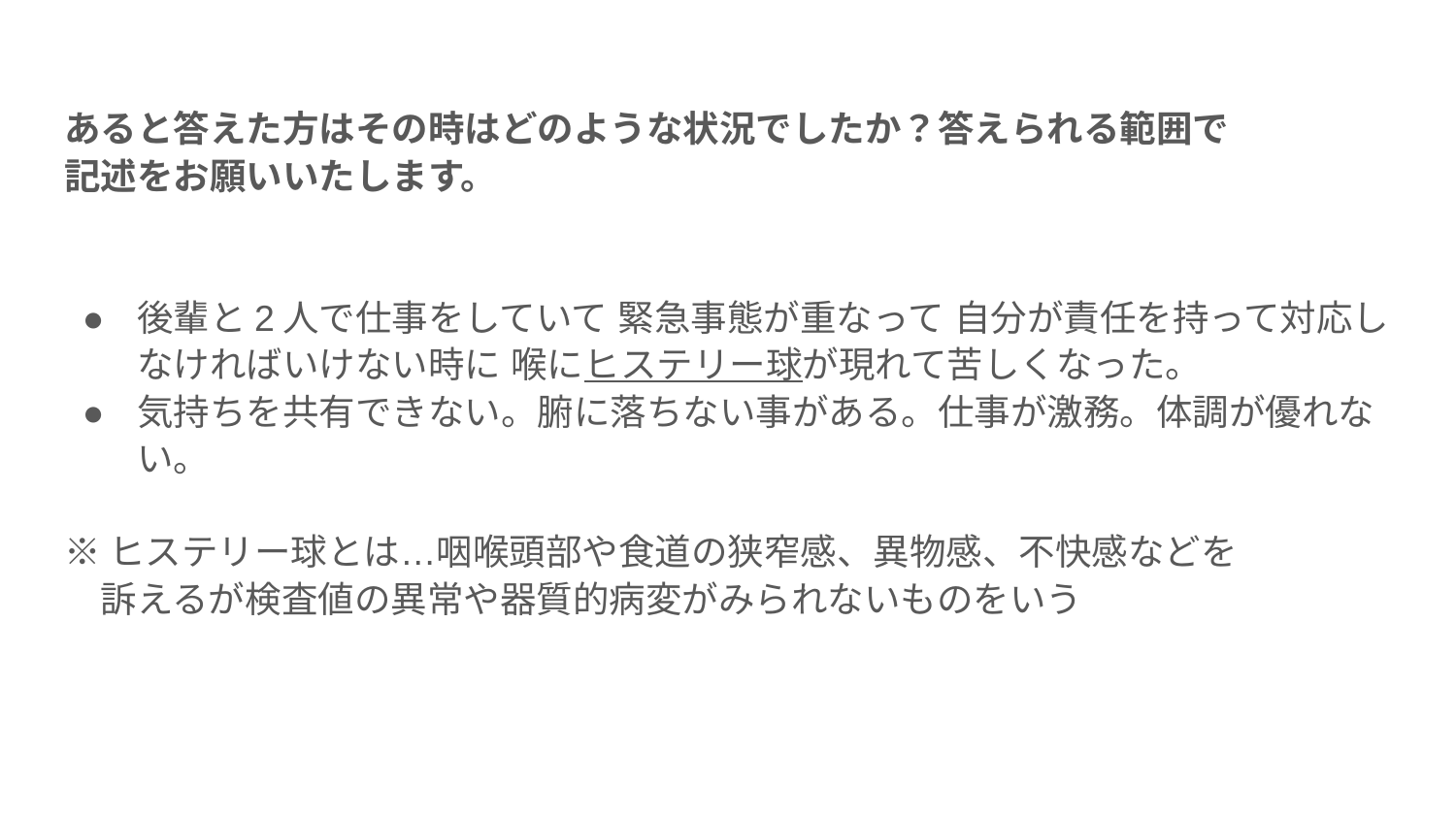

あると答えた方はその時はどのような状況でしたか？答えられる範囲で
記述をお願いいたします。

後輩と2人で仕事をしていて 緊急事態が重なって 自分が責任を持って対応しなければいけない時に 喉にヒステリー球が現れて苦しくなった。
気持ちを共有できない。腑に落ちない事がある。仕事が激務。体調が優れない。

※ヒステリー球とは…咽喉頭部や食道の狭窄感、異物感、不快感などを
　訴えるが検査値の異常や器質的病変がみられないものをいう